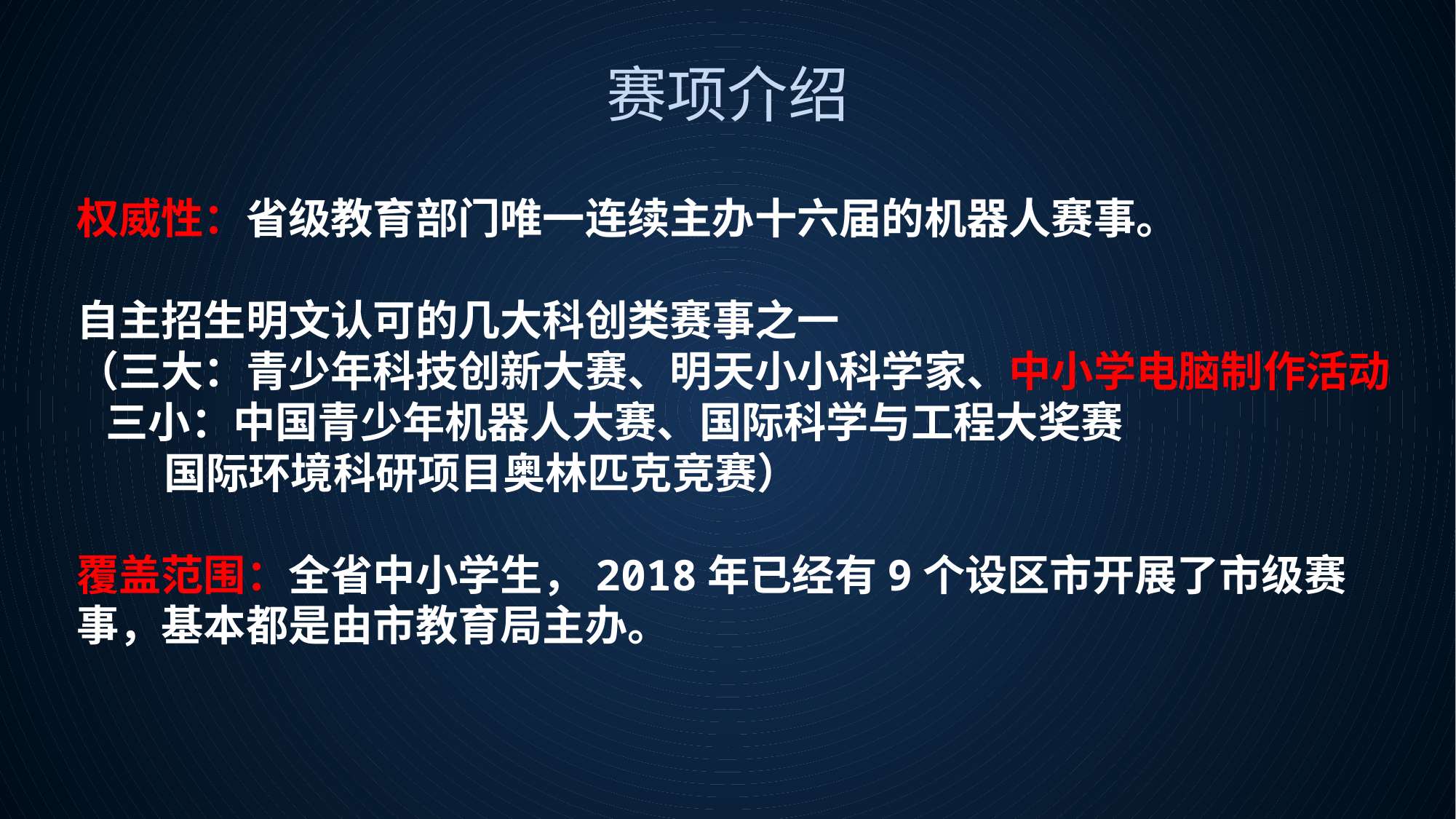

# 赛项介绍
权威性：省级教育部门唯一连续主办十六届的机器人赛事。

自主招生明文认可的几大科创类赛事之一
（三大：青少年科技创新大赛、明天小小科学家、中小学电脑制作活动
  三小：中国青少年机器人大赛、国际科学与工程大奖赛
        国际环境科研项目奥林匹克竞赛）

覆盖范围：全省中小学生，2018年已经有9个设区市开展了市级赛事，基本都是由市教育局主办。